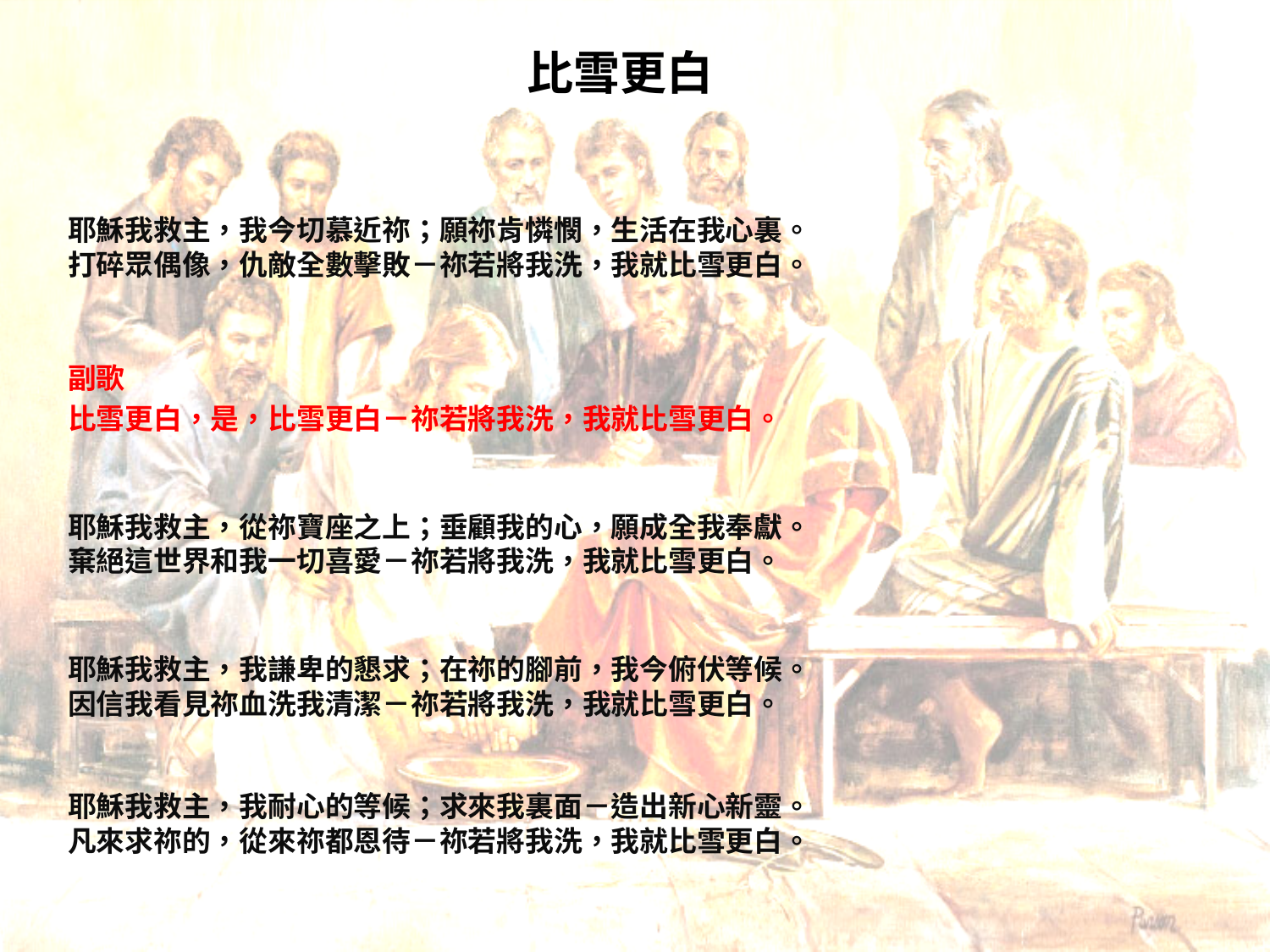

# 比雪更白
耶穌我救主，我今切慕近祢；願祢肯憐憫，生活在我心裏。
打碎眾偶像，仇敵全數擊敗－祢若將我洗，我就比雪更白。

副歌
比雪更白，是，比雪更白－祢若將我洗，我就比雪更白。
耶穌我救主，從祢寶座之上；垂顧我的心，願成全我奉獻。
棄絕這世界和我一切喜愛－祢若將我洗，我就比雪更白。
耶穌我救主，我謙卑的懇求；在祢的腳前，我今俯伏等候。
因信我看見祢血洗我清潔－祢若將我洗，我就比雪更白。
耶穌我救主，我耐心的等候；求來我裏面－造出新心新靈。
凡來求祢的，從來祢都恩待－祢若將我洗，我就比雪更白。